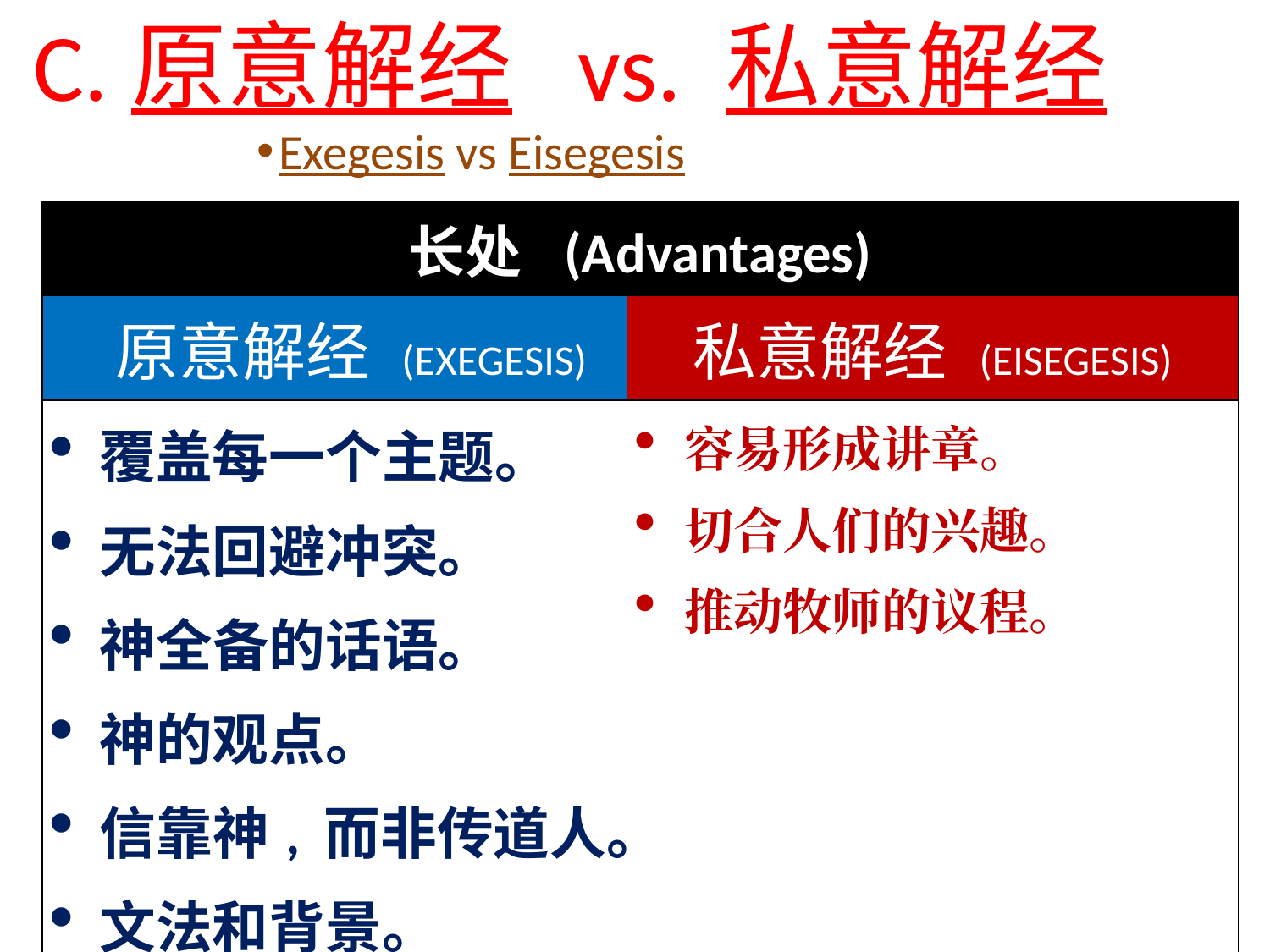

C.原意解经  vs. 私意解经
Exegesis vs Eisegesis

| 长处 (Advantages) |  |
| --- | --- |
| 原意解经 (EXEGESIS) | 私意解经 (EISEGESIS) |
| 覆盖每一个主题。 无法回避冲突。 神全备的话语。 神的观点。 信靠神, 而非传道人。 文法和背景。 结合上下文解经。 | 容易形成讲章。 切合人们的兴趣。 推动牧师的议程。 |